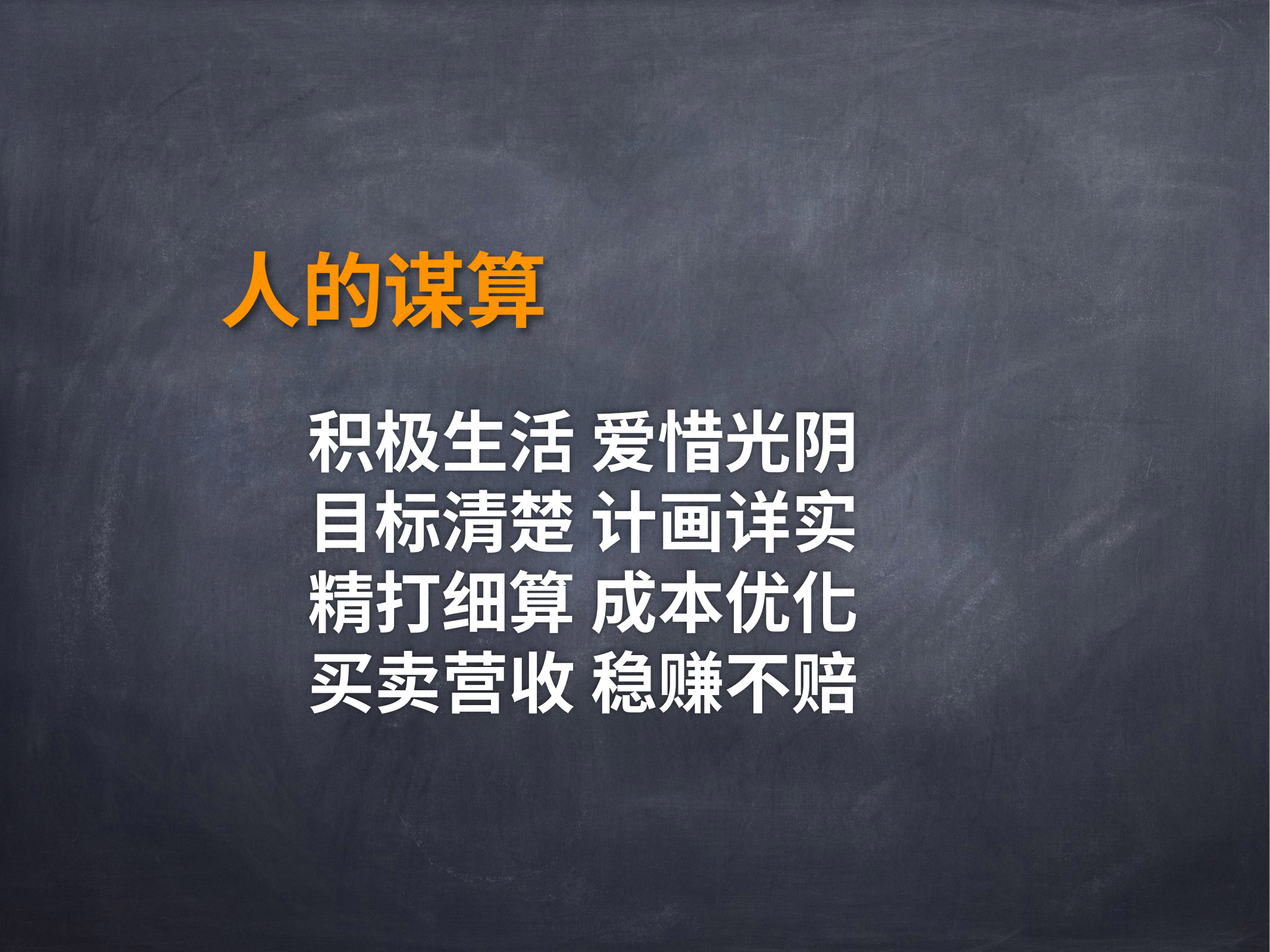

人的谋算
# 积极生活 爱惜光阴
目标清楚 计画详实
精打细算 成本优化
买卖营收 稳赚不赔